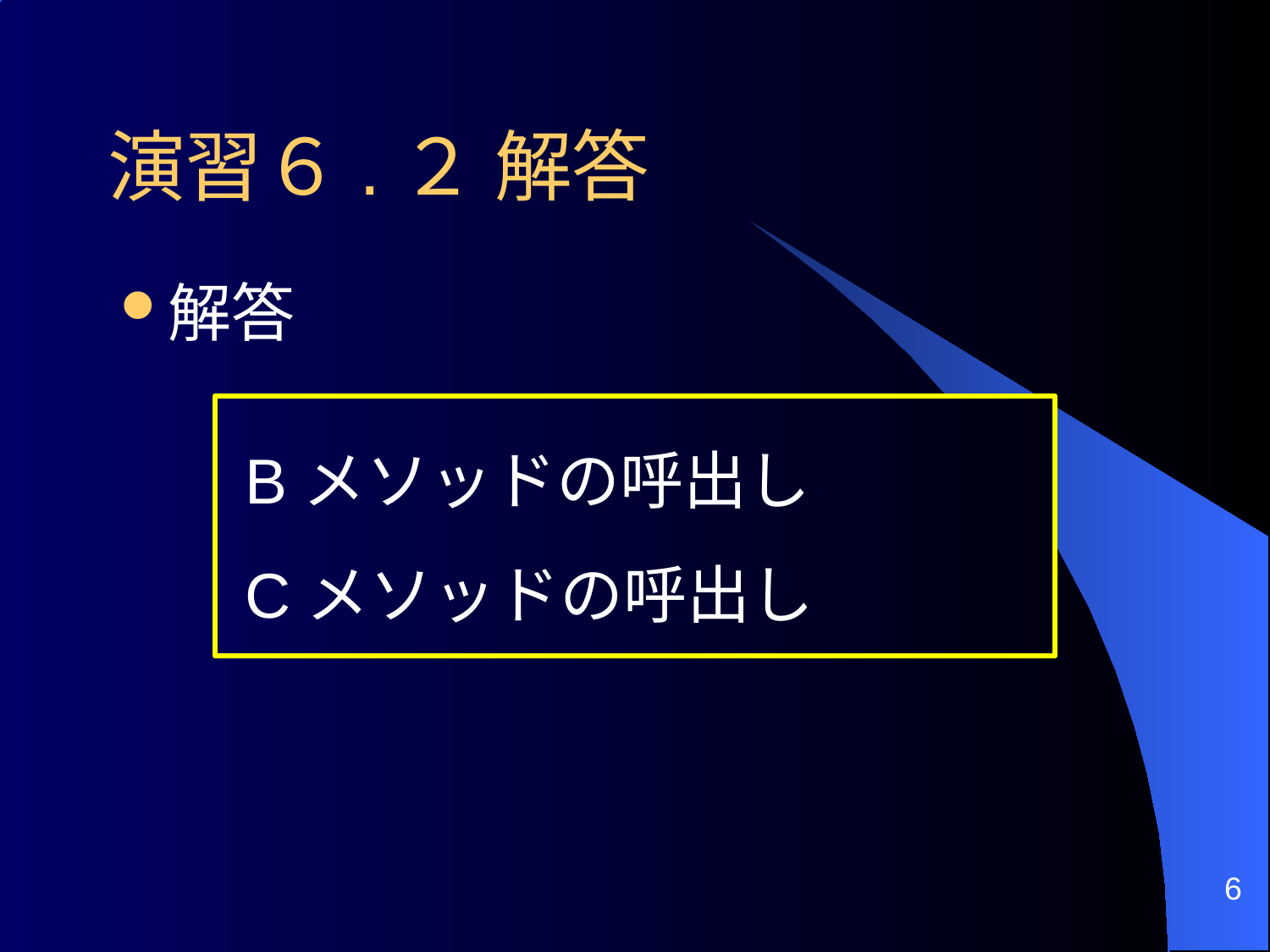

# 演習６.２ 解答
解答
 Bメソッドの呼出し
 Cメソッドの呼出し

6